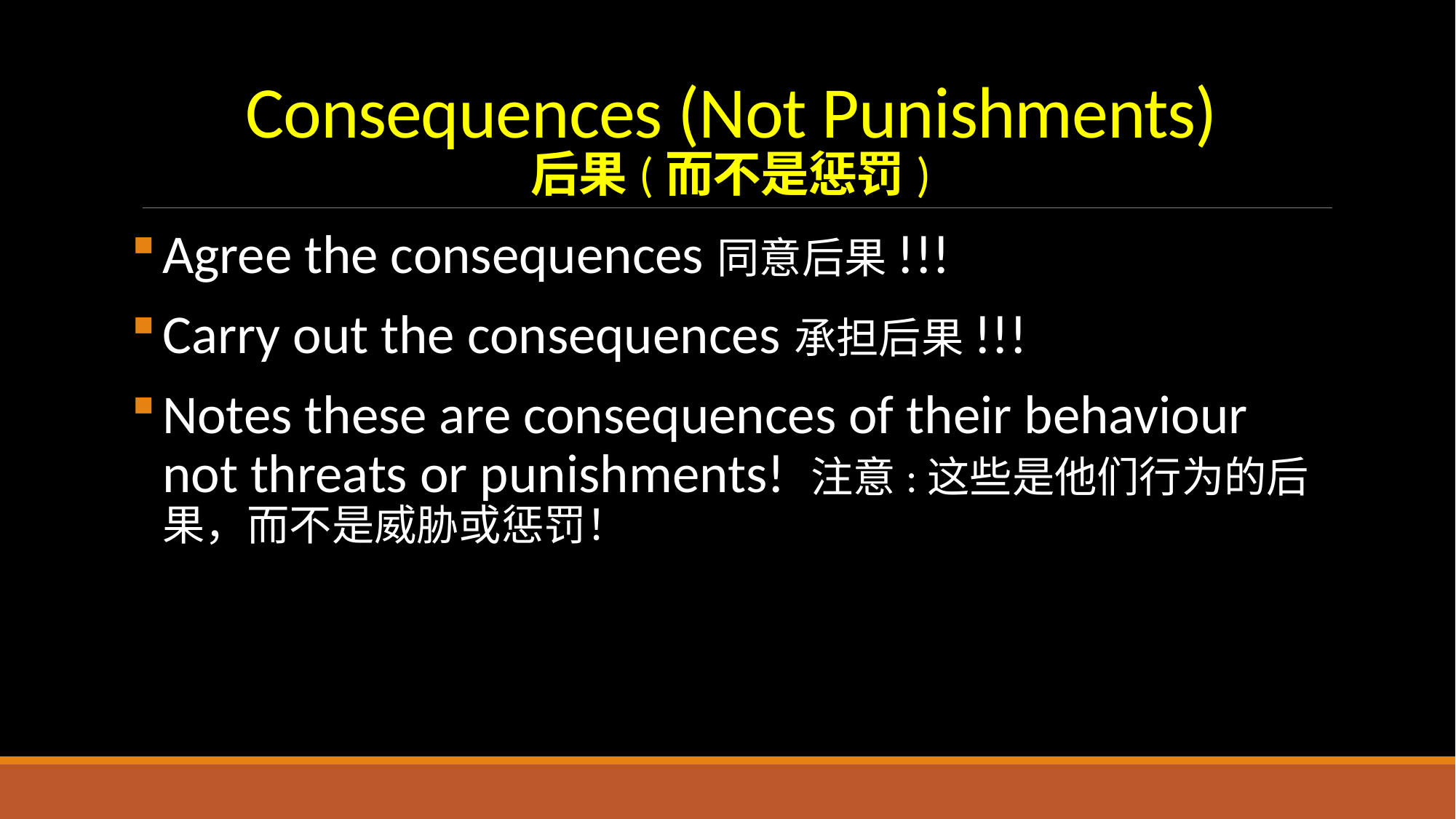

# Consequences (Not Punishments) 后果(而不是惩罚)
Agree the consequences同意后果!!!
Carry out the consequences承担后果!!!
Notes these are consequences of their behaviour not threats or punishments! 注意:这些是他们行为的后果，而不是威胁或惩罚！